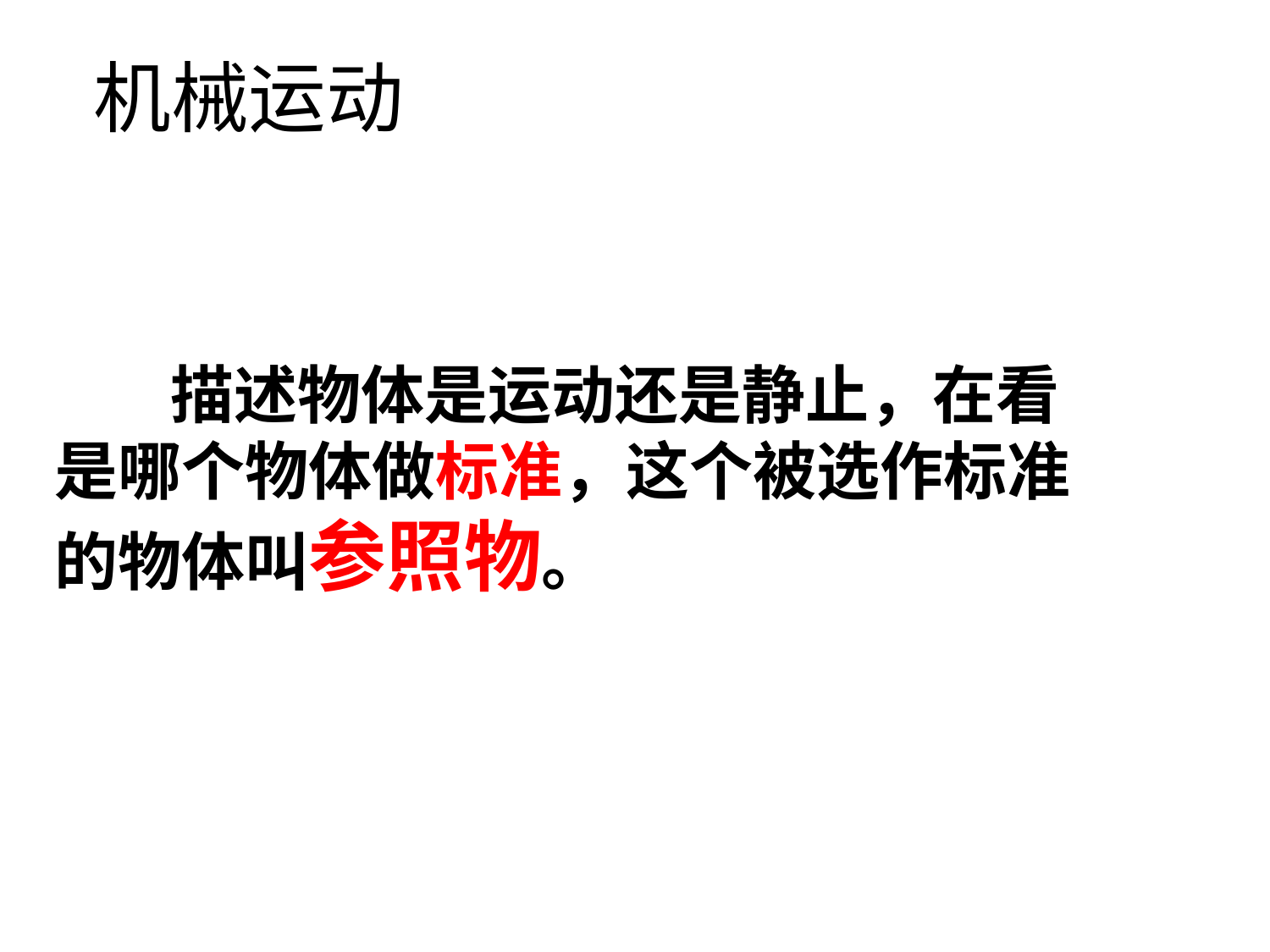

机械运动

       描述物体是运动还是静止，在看是哪个物体做标准，这个被选作标准的物体叫参照物。